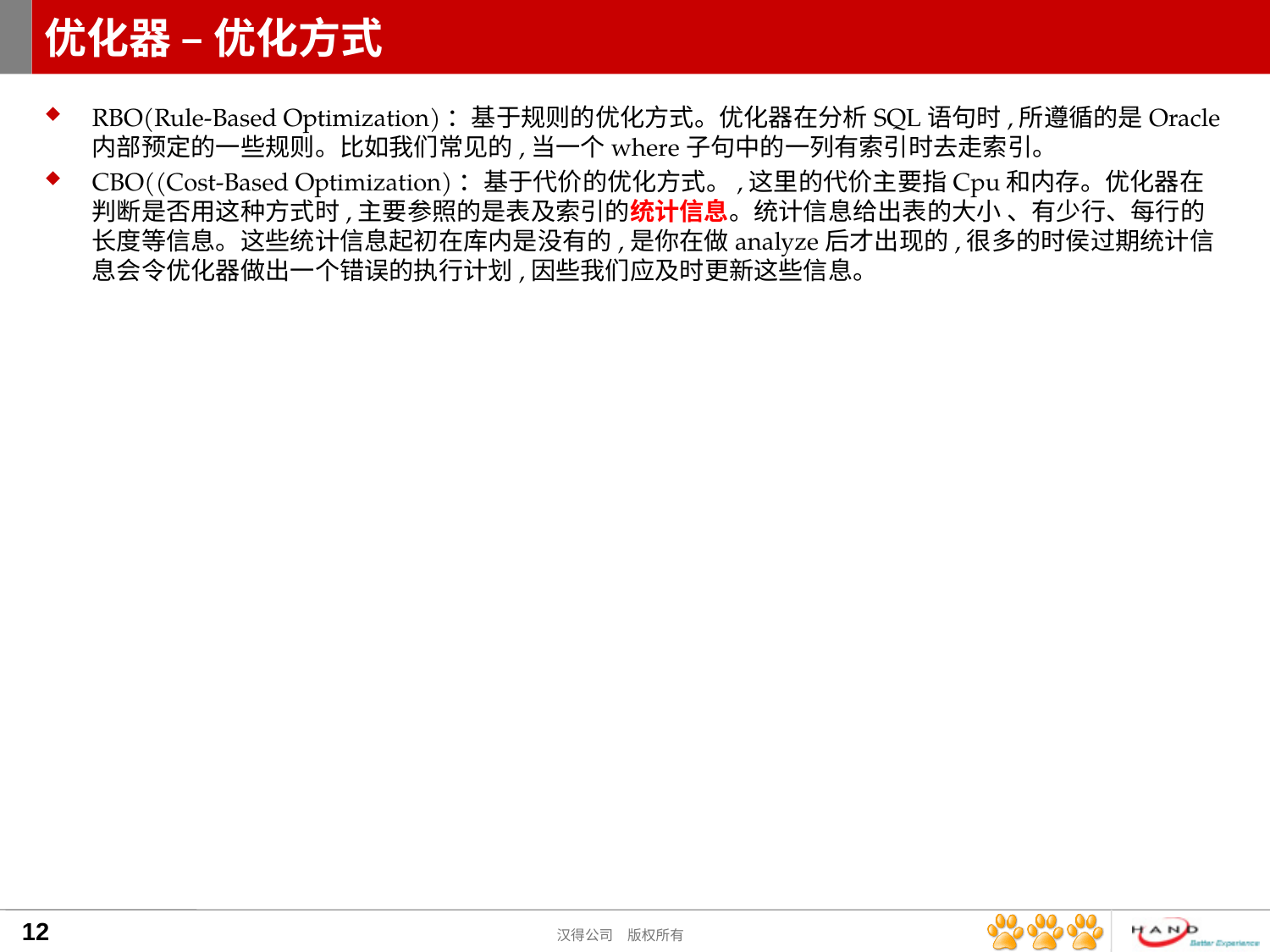

# 优化器 – 优化方式
RBO(Rule-Based Optimization)：基于规则的优化方式。优化器在分析SQL语句时,所遵循的是Oracle内部预定的一些规则。比如我们常见的,当一个where子句中的一列有索引时去走索引。
CBO((Cost-Based Optimization)：基于代价的优化方式。,这里的代价主要指Cpu和内存。优化器在判断是否用这种方式时,主要参照的是表及索引的统计信息。统计信息给出表的大小 、有少行、每行的长度等信息。这些统计信息起初在库内是没有的,是你在做analyze后才出现的,很多的时侯过期统计信息会令优化器做出一个错误的执行计划,因些我们应及时更新这些信息。
12